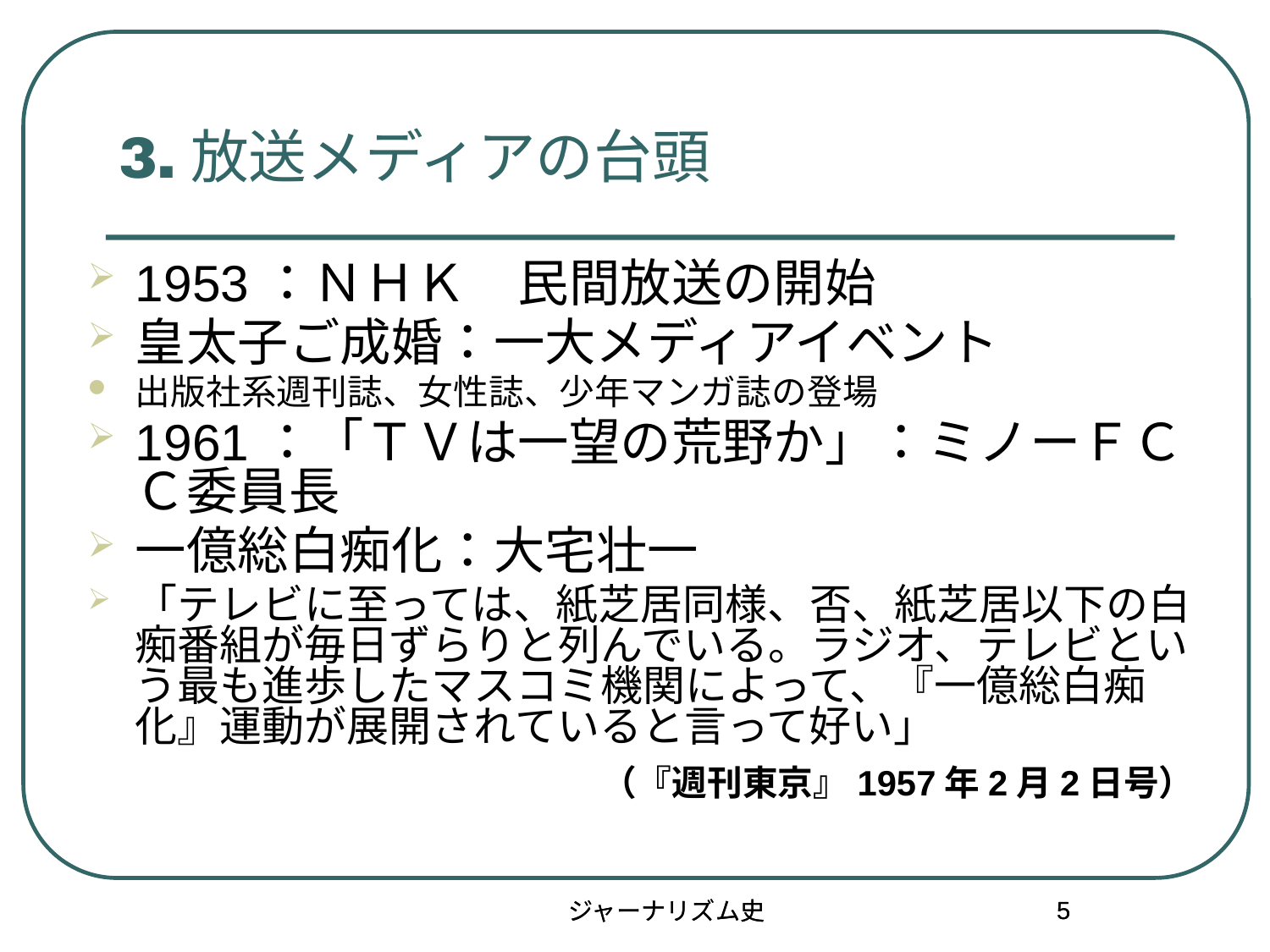

3.放送メディアの台頭
1953：ＮＨＫ　民間放送の開始
皇太子ご成婚：一大メディアイベント
出版社系週刊誌、女性誌、少年マンガ誌の登場
1961：「ＴＶは一望の荒野か」：ミノーＦＣＣ委員長
一億総白痴化：大宅壮一
「テレビに至っては、紙芝居同様、否、紙芝居以下の白痴番組が毎日ずらりと列んでいる。ラジオ、テレビという最も進歩したマスコミ機関によって、『一億総白痴化』運動が展開されていると言って好い」
　　（『週刊東京』1957年2月2日号）
5
5
ジャーナリズム史
ジャーナリズム史